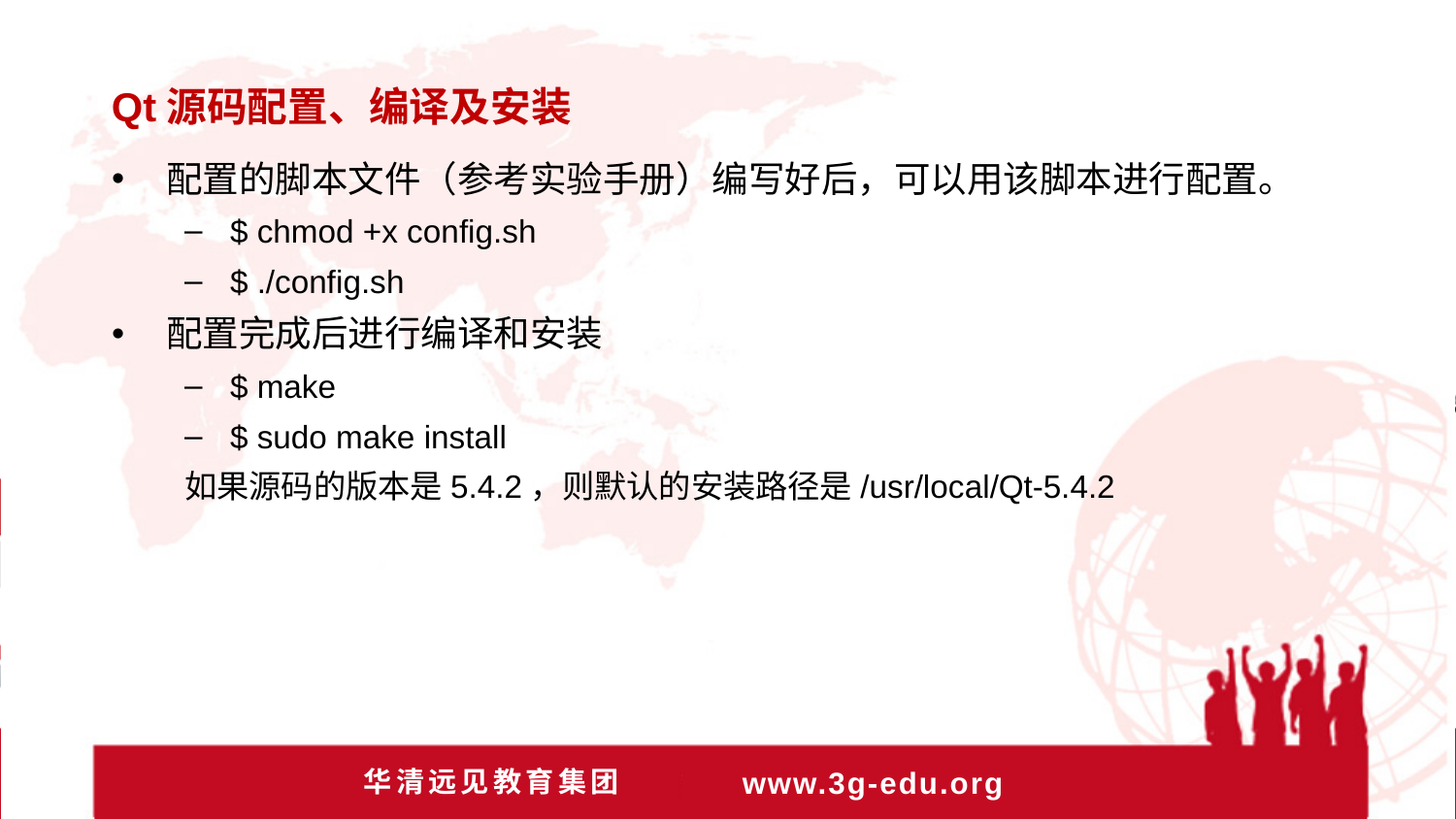

Qt源码配置、编译及安装
配置的脚本文件（参考实验手册）编写好后，可以用该脚本进行配置。
$ chmod +x config.sh
$ ./config.sh
配置完成后进行编译和安装
$ make
$ sudo make install
如果源码的版本是5.4.2，则默认的安装路径是/usr/local/Qt-5.4.2